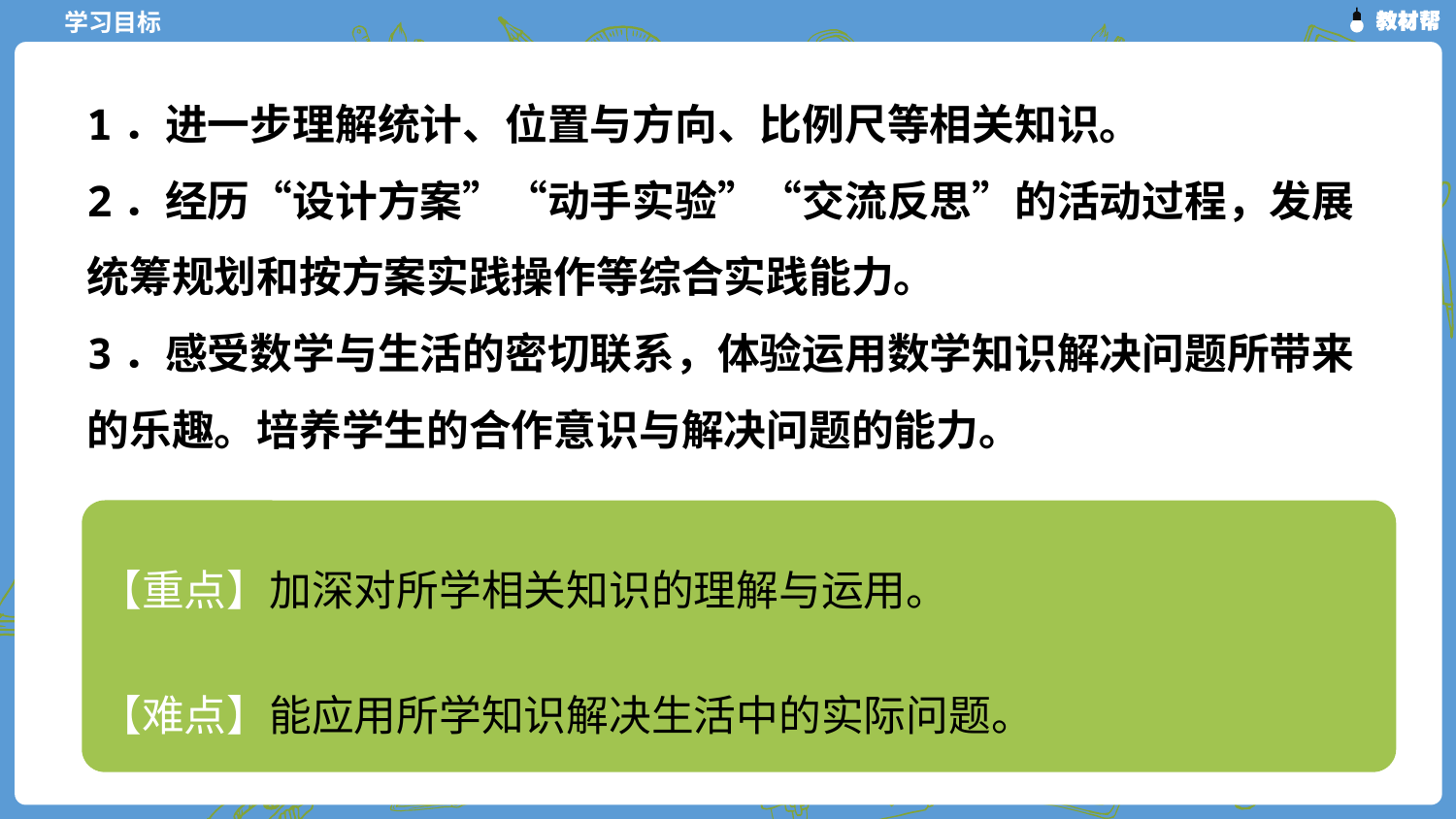

1．进一步理解统计、位置与方向、比例尺等相关知识。
2．经历“设计方案”“动手实验”“交流反思”的活动过程，发展统筹规划和按方案实践操作等综合实践能力。
3．感受数学与生活的密切联系，体验运用数学知识解决问题所带来的乐趣。培养学生的合作意识与解决问题的能力。

【重点】加深对所学相关知识的理解与运用。
【难点】能应用所学知识解决生活中的实际问题。